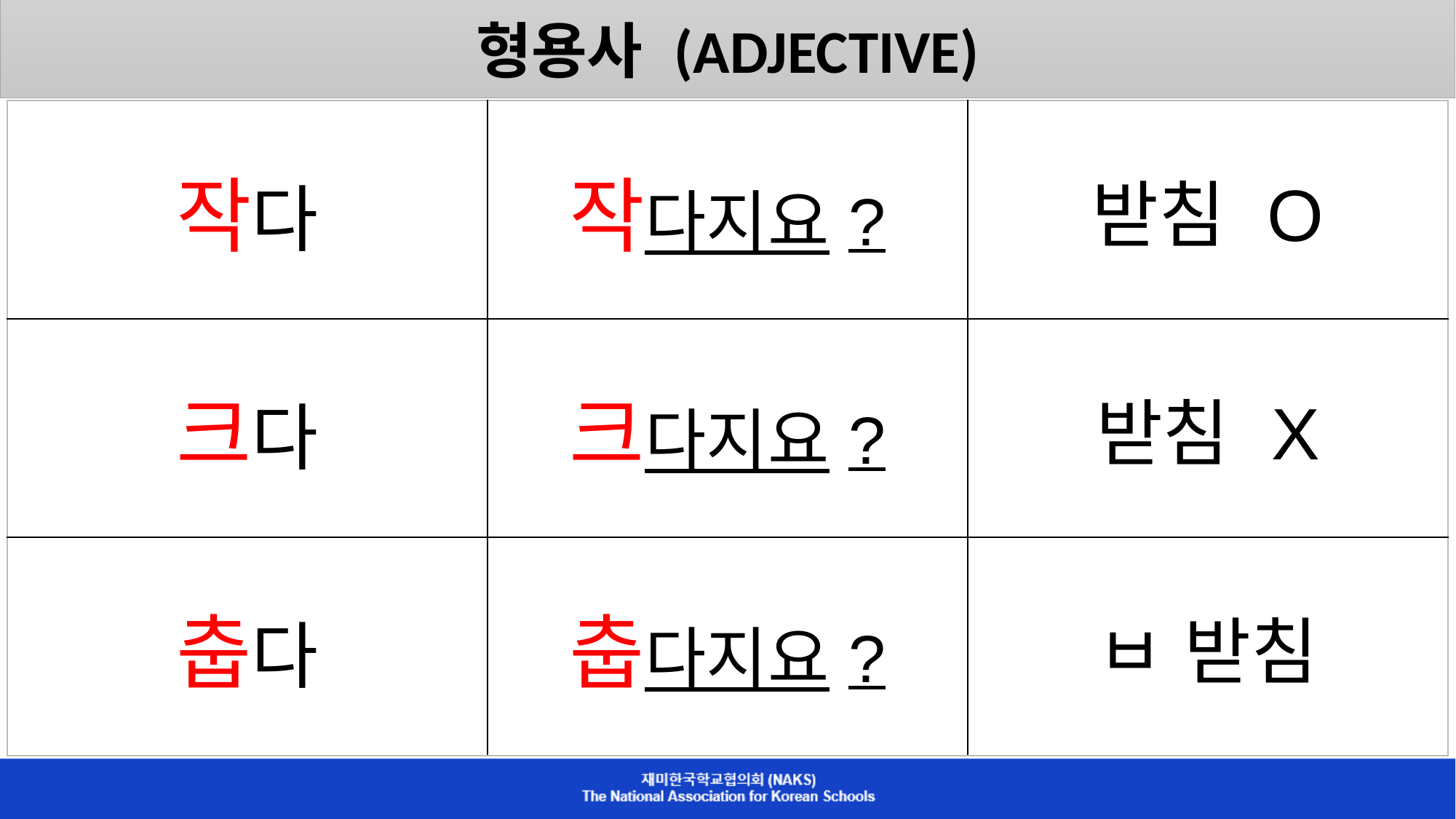

형용사 (ADJECTIVE)
| 작다 | 작다지요? | 받침 O |
| --- | --- | --- |
| 크다 | 크다지요? | 받침 X |
| 춥다 | 춥다지요? | ㅂ 받침 |